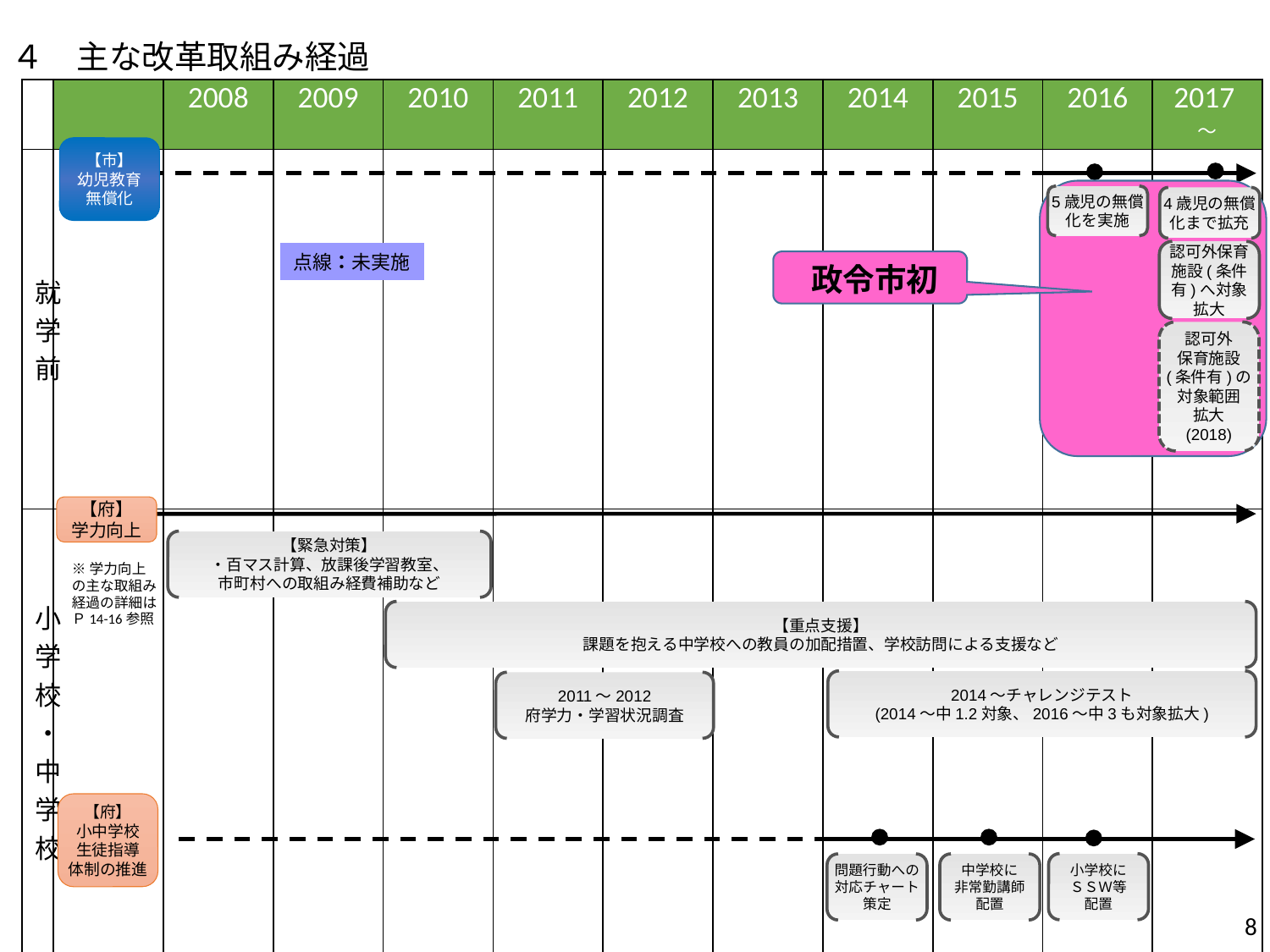

４　主な改革取組み経過
|  |  | 2008 | 2009 | 2010 | 2011 | 2012 | 2013 | 2014 | 2015 | 2016 | 2017～ |
| --- | --- | --- | --- | --- | --- | --- | --- | --- | --- | --- | --- |
| 就学前 |  |  |  |  |  |  |  |  |  |  |  |
| 小学校・中学校 |  |  |  |  |  |  |  |  |  |  |  |
【市】
幼児教育
無償化

5歳児の無償
化を実施
4歳児の無償化まで拡充
認可外保育施設(条件有)へ対象
拡大
点線：未実施

政令市初
認可外
保育施設
(条件有)の
対象範囲
拡大
(2018)
【府】
学力向上
【緊急対策】
・百マス計算、放課後学習教室、
市町村への取組み経費補助など
※学力向上の主な取組み
経過の詳細はＰ14-16参照
【重点支援】
課題を抱える中学校への教員の加配措置、学校訪問による支援など
2014～チャレンジテスト
(2014～中1.2対象、2016～中3も対象拡大)
2011～2012
府学力・学習状況調査
【府】
小中学校
生徒指導
体制の推進

小学校に
ＳＳＷ等
配置
中学校に
非常勤講師
配置

問題行動への
対応チャート
策定
8